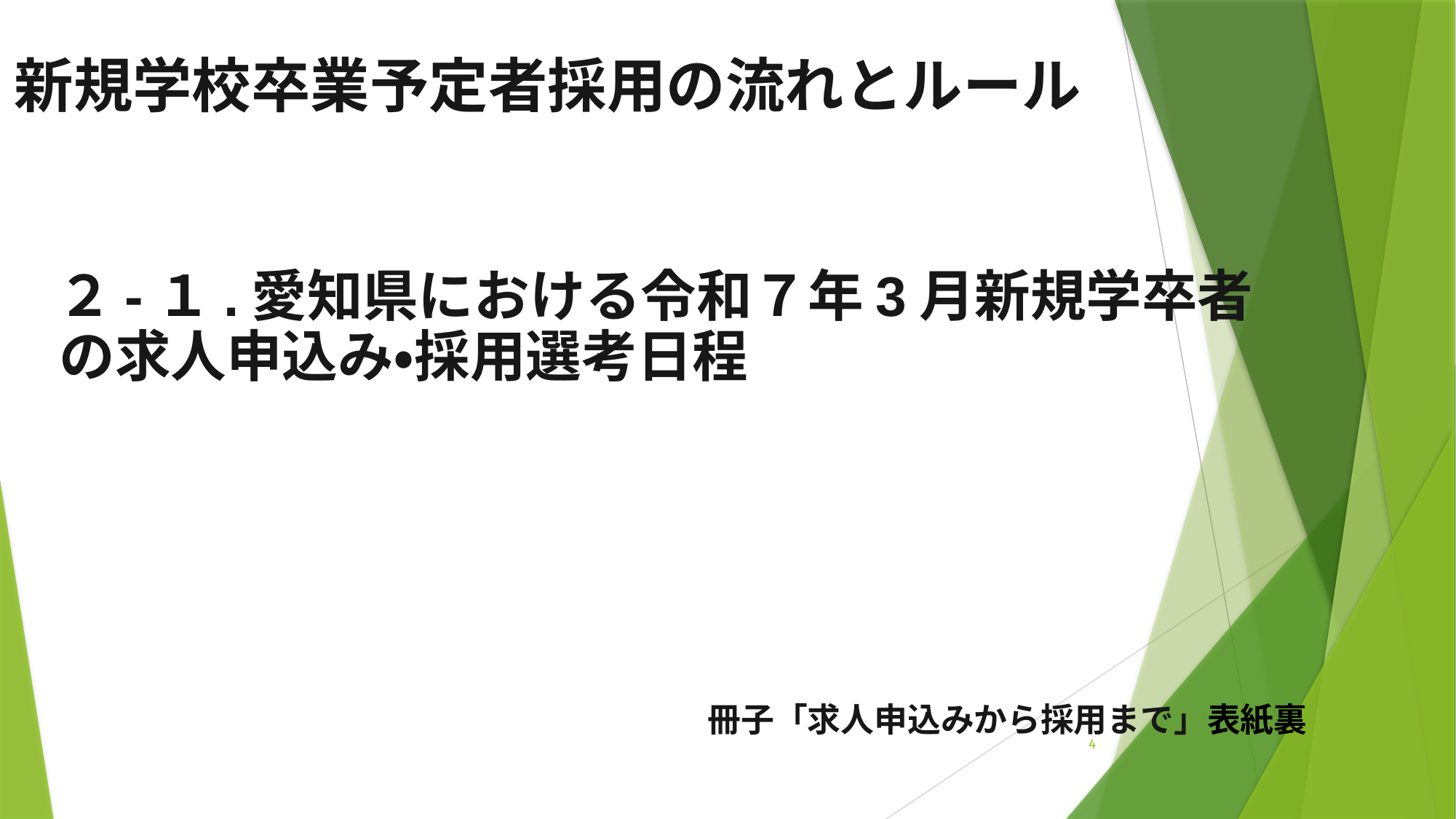

2.新規学校卒業予定者採用の流れとルール
２-１.愛知県における令和７年3月新規学卒者の求人申込み・採用選考日程

　　　　　　　　　　　冊子「求人申込みから採用まで」表紙裏
4